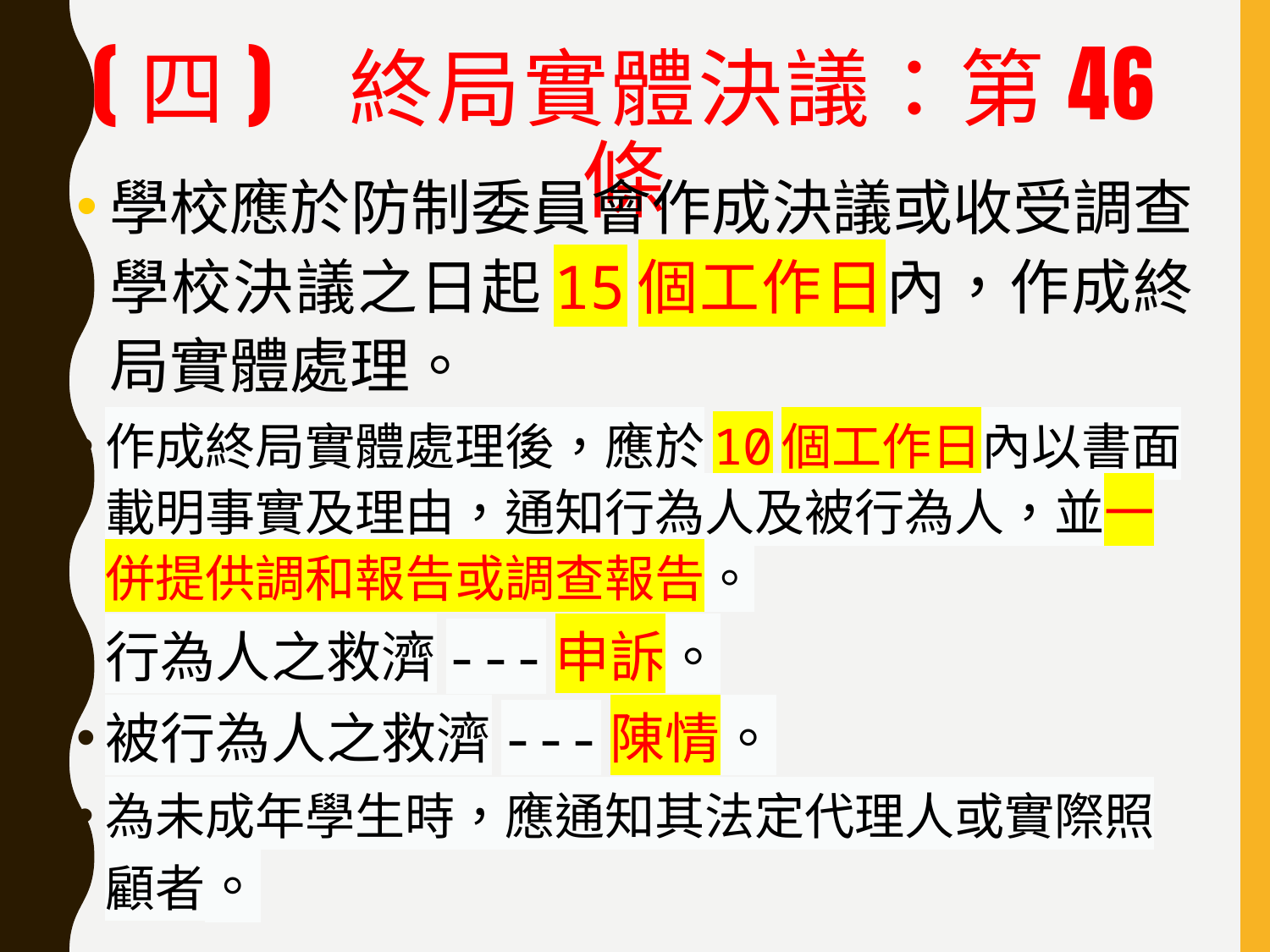

# (四) 終局實體決議：第46條
學校應於防制委員會作成決議或收受調查學校決議之日起15個工作日內，作成終局實體處理。
作成終局實體處理後，應於10個工作日內以書面載明事實及理由，通知行為人及被行為人，並一併提供調和報告或調查報告。
行為人之救濟---申訴。
被行為人之救濟---陳情。
為未成年學生時，應通知其法定代理人或實際照顧者。